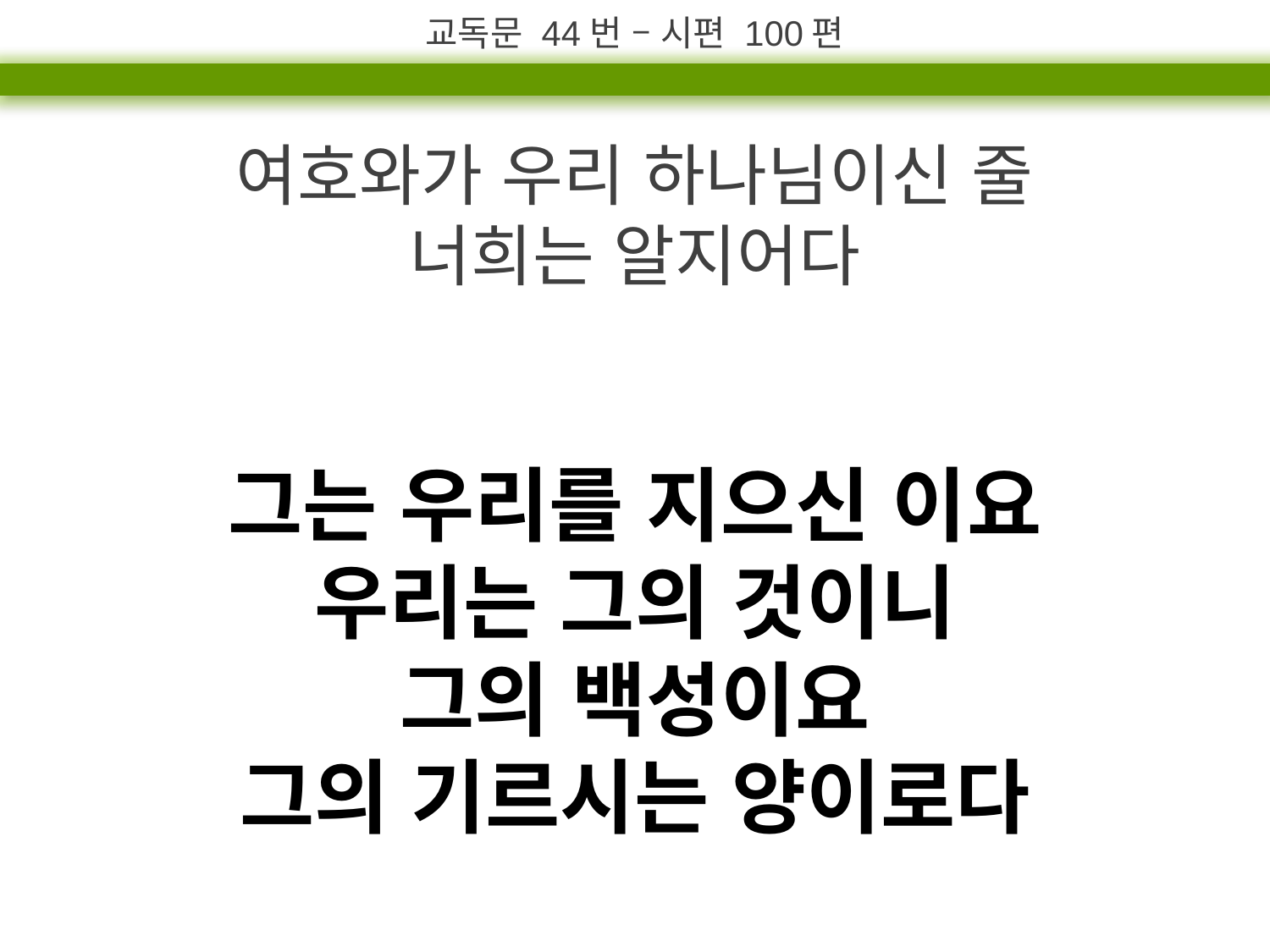

교독문 44번 – 시편 100편

여호와가 우리 하나님이신 줄
너희는 알지어다
그는 우리를 지으신 이요
우리는 그의 것이니
그의 백성이요
그의 기르시는 양이로다